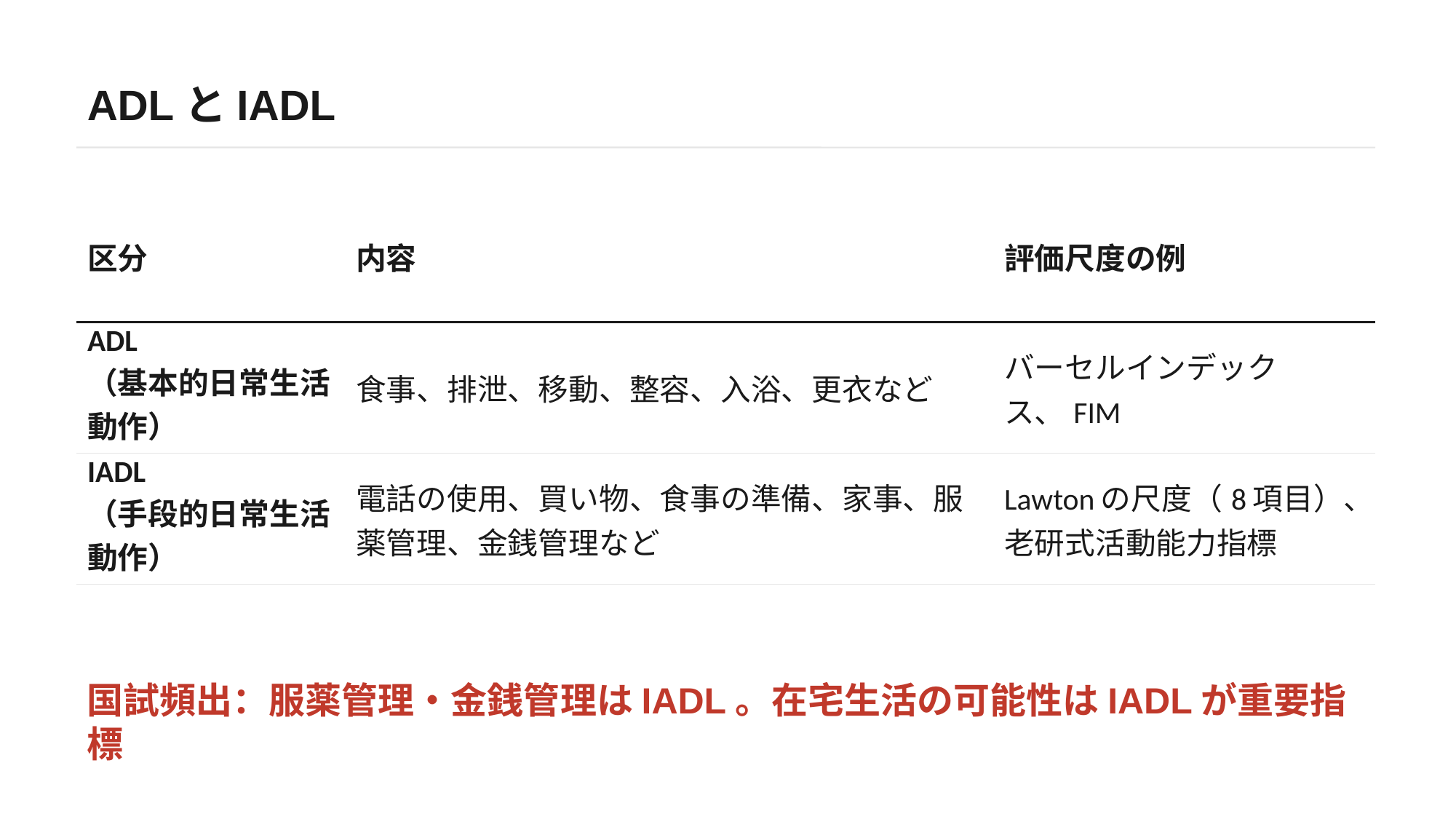

ADLとIADL

| 区分 | 内容 | 評価尺度の例 |
| --- | --- | --- |
| ADL （基本的日常生活動作） | 食事、排泄、移動、整容、入浴、更衣など | バーセルインデックス、FIM |
| IADL （手段的日常生活動作） | 電話の使用、買い物、食事の準備、家事、服薬管理、金銭管理など | Lawtonの尺度（8項目）、老研式活動能力指標 |
国試頻出：服薬管理・金銭管理はIADL。在宅生活の可能性はIADLが重要指標